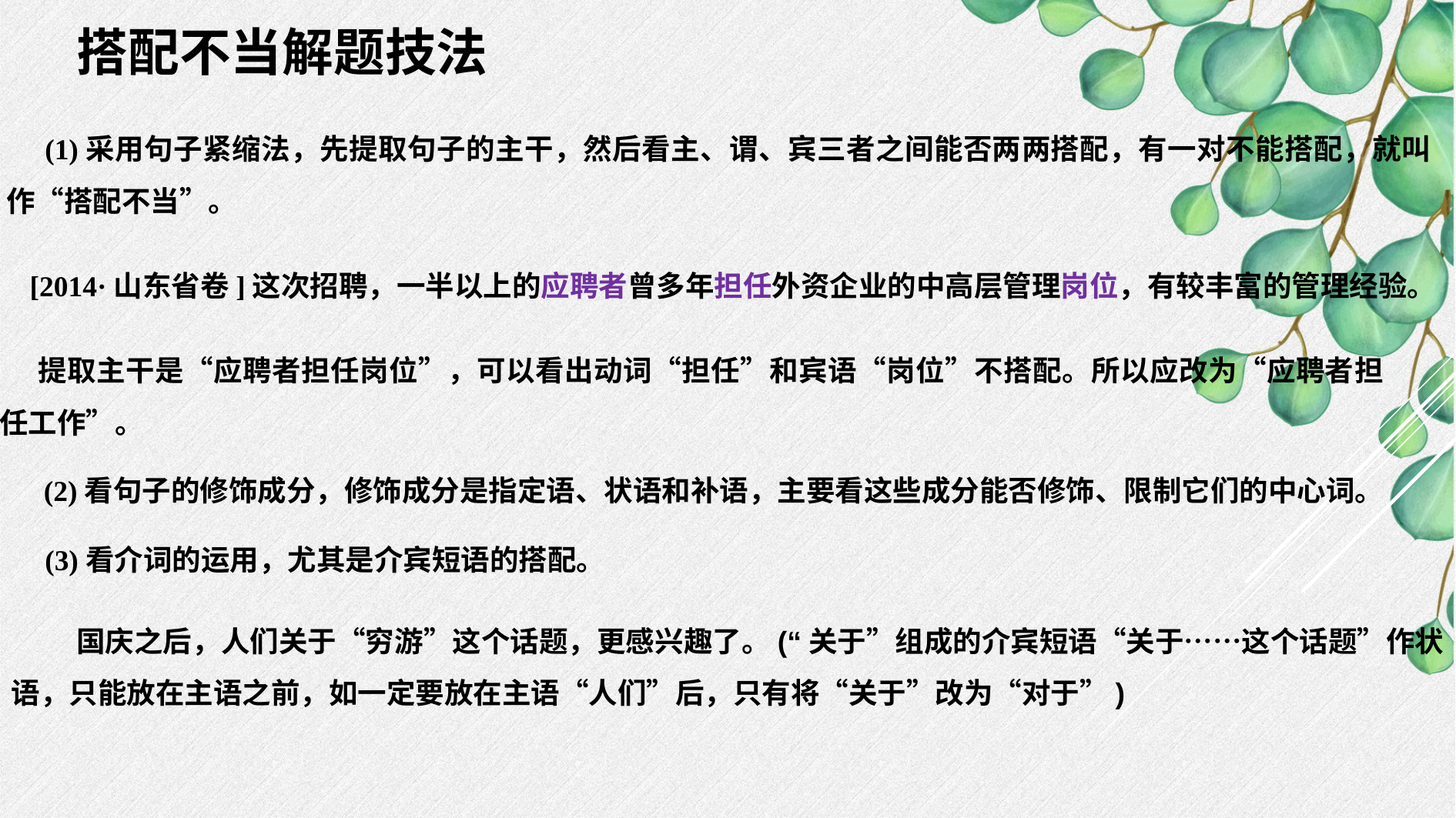

搭配不当解题技法
(1)采用句子紧缩法，先提取句子的主干，然后看主、谓、宾三者之间能否两两搭配，有一对不能搭配，就叫作“搭配不当”。
[2014·山东省卷]这次招聘，一半以上的应聘者曾多年担任外资企业的中高层管理岗位，有较丰富的管理经验。
提取主干是“应聘者担任岗位”，可以看出动词“担任”和宾语“岗位”不搭配。所以应改为“应聘者担任工作”。
(2)看句子的修饰成分，修饰成分是指定语、状语和补语，主要看这些成分能否修饰、限制它们的中心词。
(3)看介词的运用，尤其是介宾短语的搭配。
   国庆之后，人们关于“穷游”这个话题，更感兴趣了。(“关于”组成的介宾短语“关于……这个话题”作状语，只能放在主语之前，如一定要放在主语“人们”后，只有将“关于”改为“对于”)